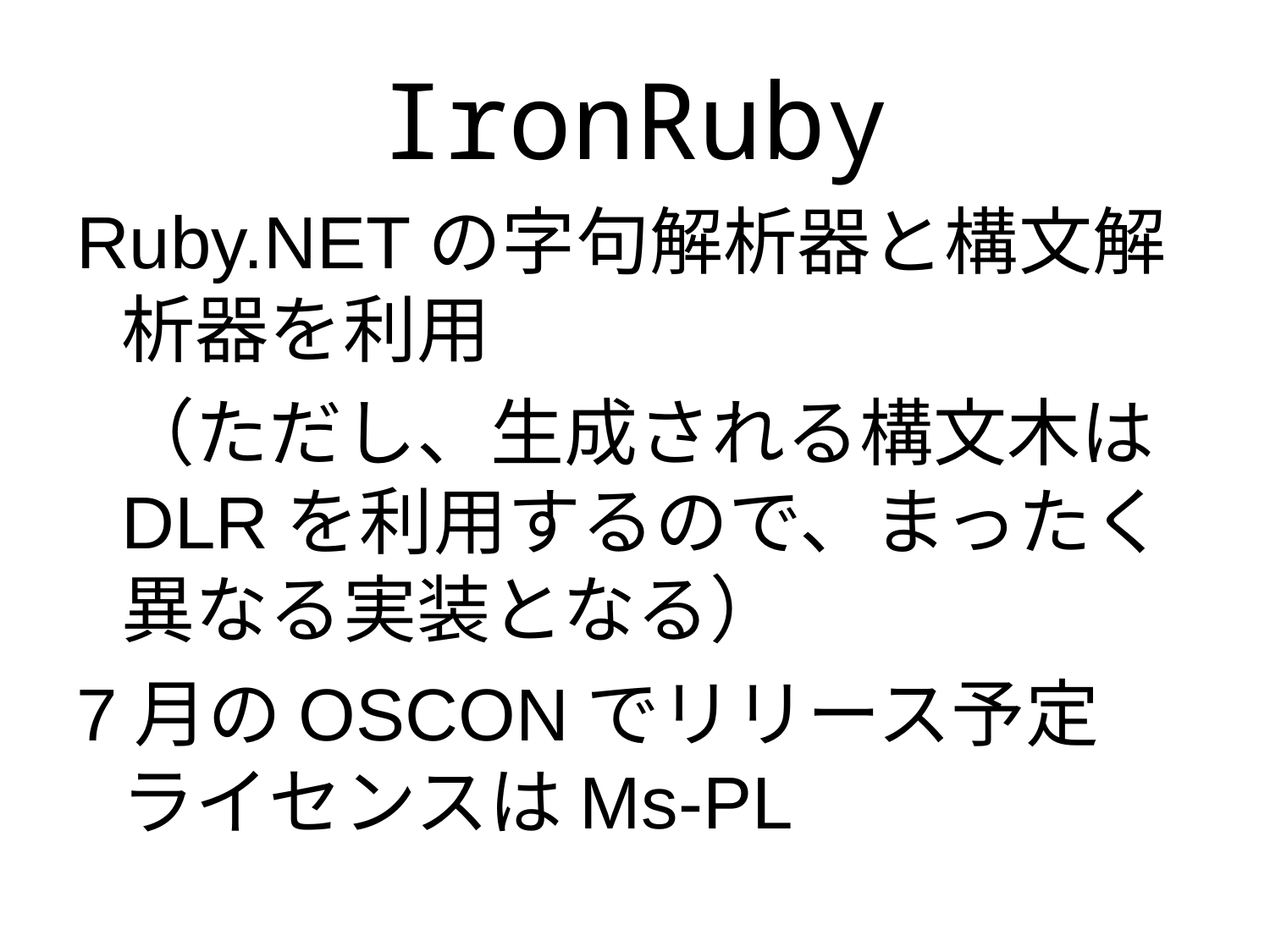

# IronRuby
Ruby.NETの字句解析器と構文解析器を利用
	（ただし、生成される構文木はDLRを利用するので、まったく異なる実装となる）
7月のOSCONでリリース予定　ライセンスはMs-PL